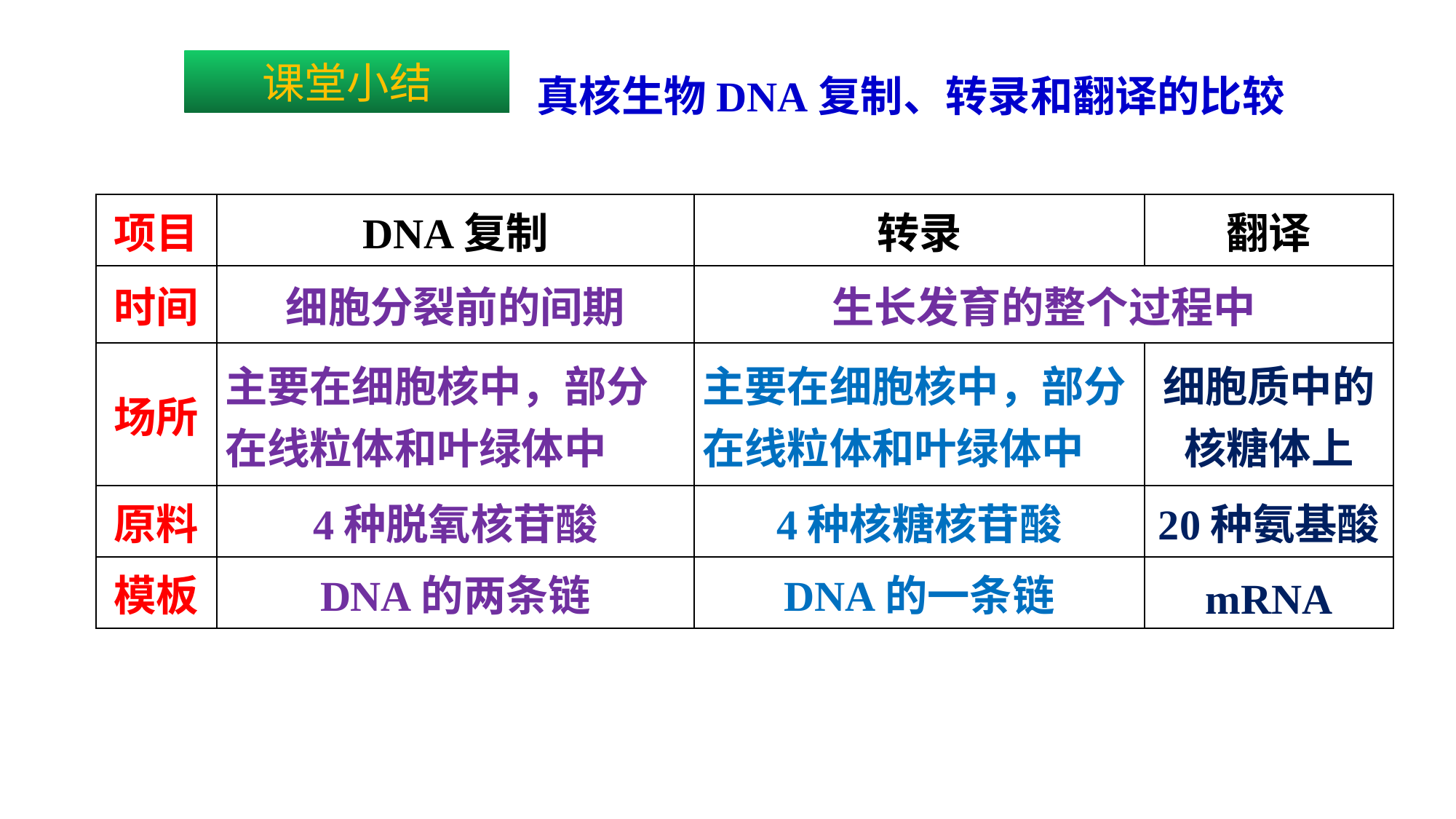

课堂小结
真核生物DNA复制、转录和翻译的比较

| 项目 | DNA复制 | 转录 | 翻译 |
| --- | --- | --- | --- |
| 时间 | 细胞分裂前的间期 | 生长发育的整个过程中 |  |
| 场所 | 主要在细胞核中，部分在线粒体和叶绿体中 | 主要在细胞核中，部分在线粒体和叶绿体中 | 细胞质中的核糖体上 |
| 原料 | 4种脱氧核苷酸 | 4种核糖核苷酸 | 20种氨基酸 |
| 模板 | DNA的两条链 | DNA的一条链 | mRNA |